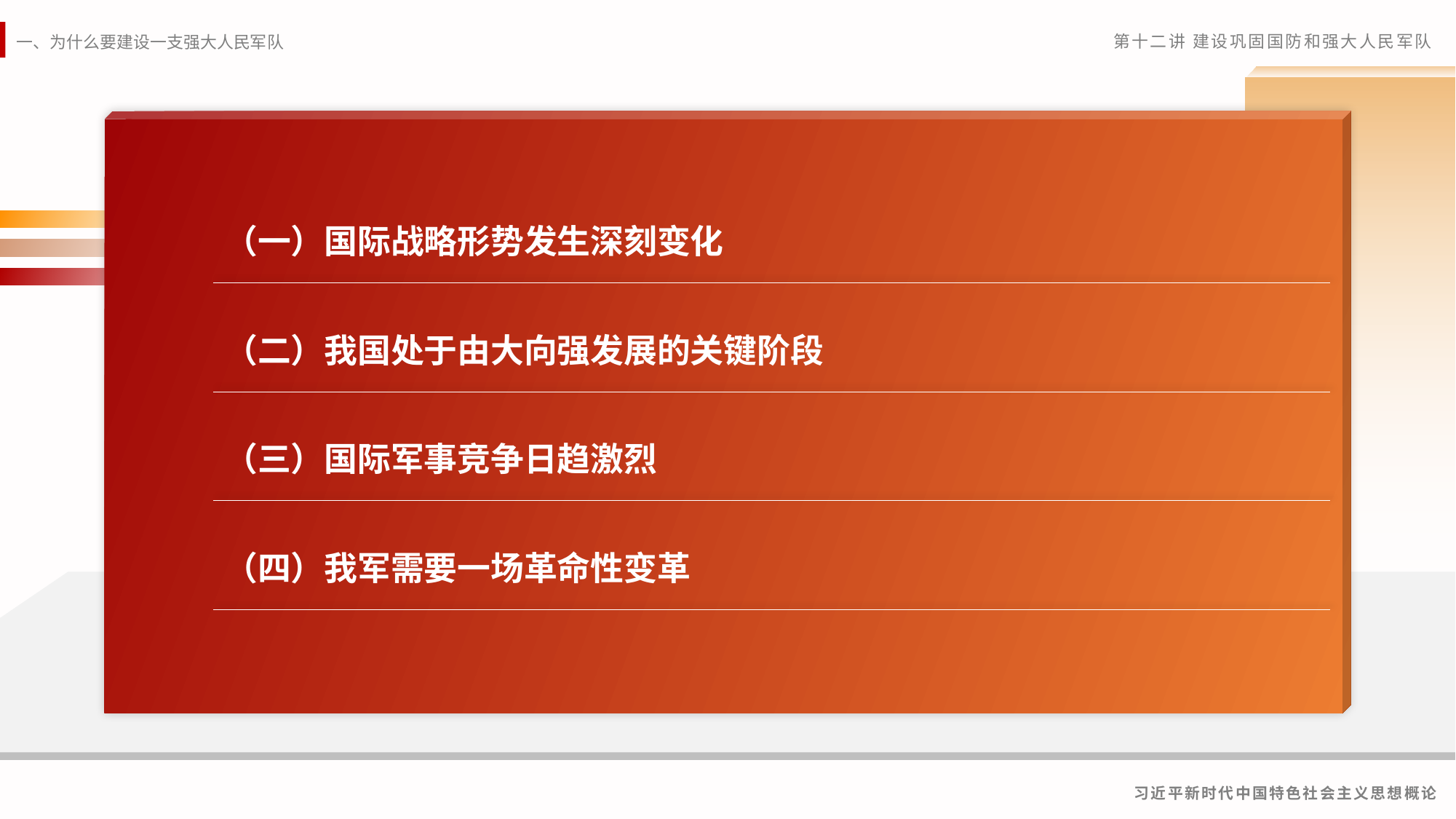

（一）国际战略形势发生深刻变化
（二）我国处于由大向强发展的关键阶段
（三）国际军事竞争日趋激烈
（四）我军需要一场革命性变革